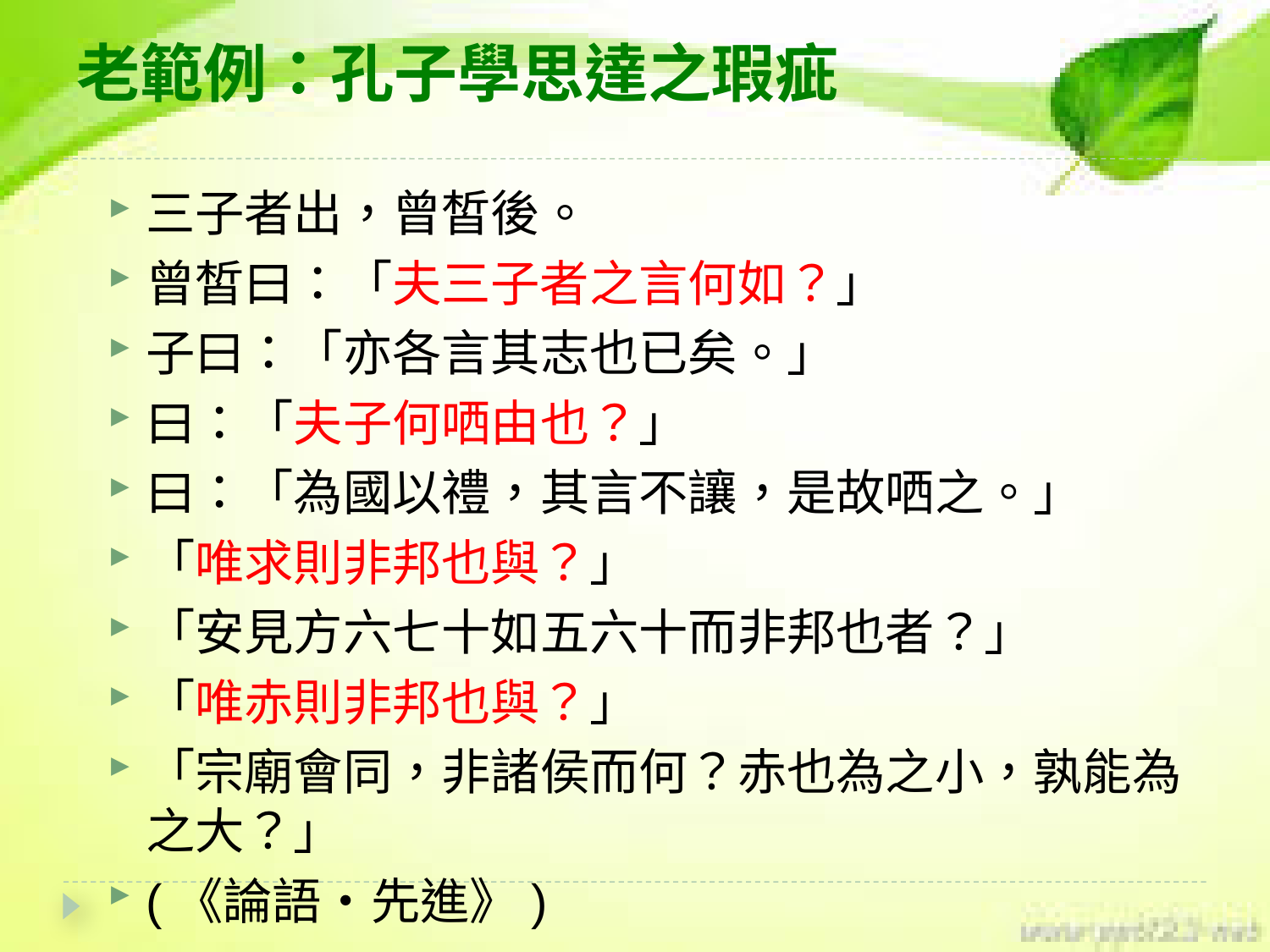

# 老範例：孔子學思達之瑕疵
三子者出，曾皙後。
曾皙曰：「夫三子者之言何如？」
子曰：「亦各言其志也已矣。」
曰：「夫子何哂由也？」
曰：「為國以禮，其言不讓，是故哂之。」
「唯求則非邦也與？」
「安見方六七十如五六十而非邦也者？」
「唯赤則非邦也與？」
「宗廟會同，非諸侯而何？赤也為之小，孰能為之大？」
(《論語‧先進》)